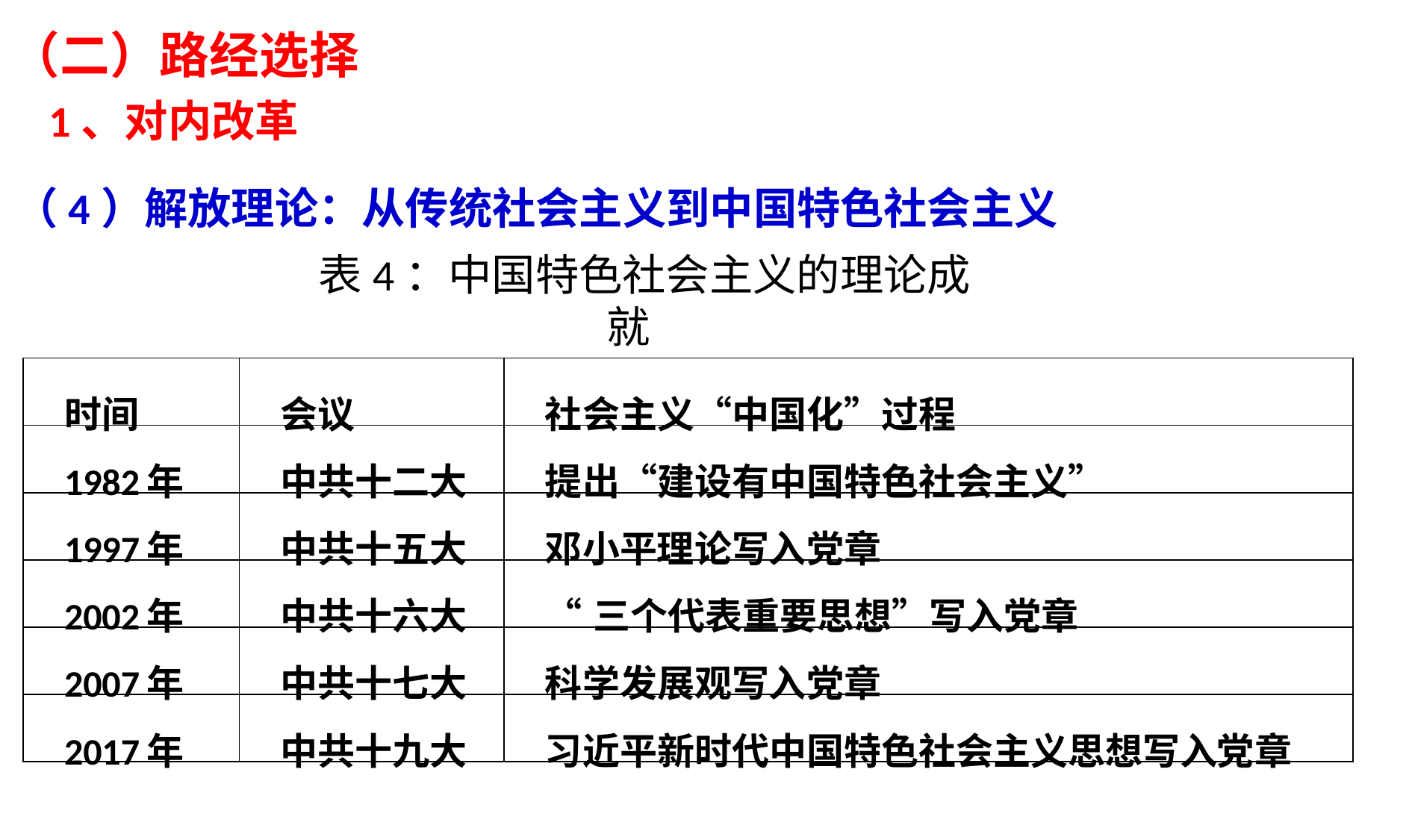

（二）路经选择
1、对内改革
（4）解放理论：从传统社会主义到中国特色社会主义
表4：中国特色社会主义的理论成就
| 时间 | 会议 | 社会主义“中国化”过程 |
| --- | --- | --- |
| 1982年 | 中共十二大 | 提出“建设有中国特色社会主义” |
| 1997年 | 中共十五大 | 邓小平理论写入党章 |
| 2002年 | 中共十六大 | “三个代表重要思想”写入党章 |
| 2007年 | 中共十七大 | 科学发展观写入党章 |
| 2017年 | 中共十九大 | 习近平新时代中国特色社会主义思想写入党章 |